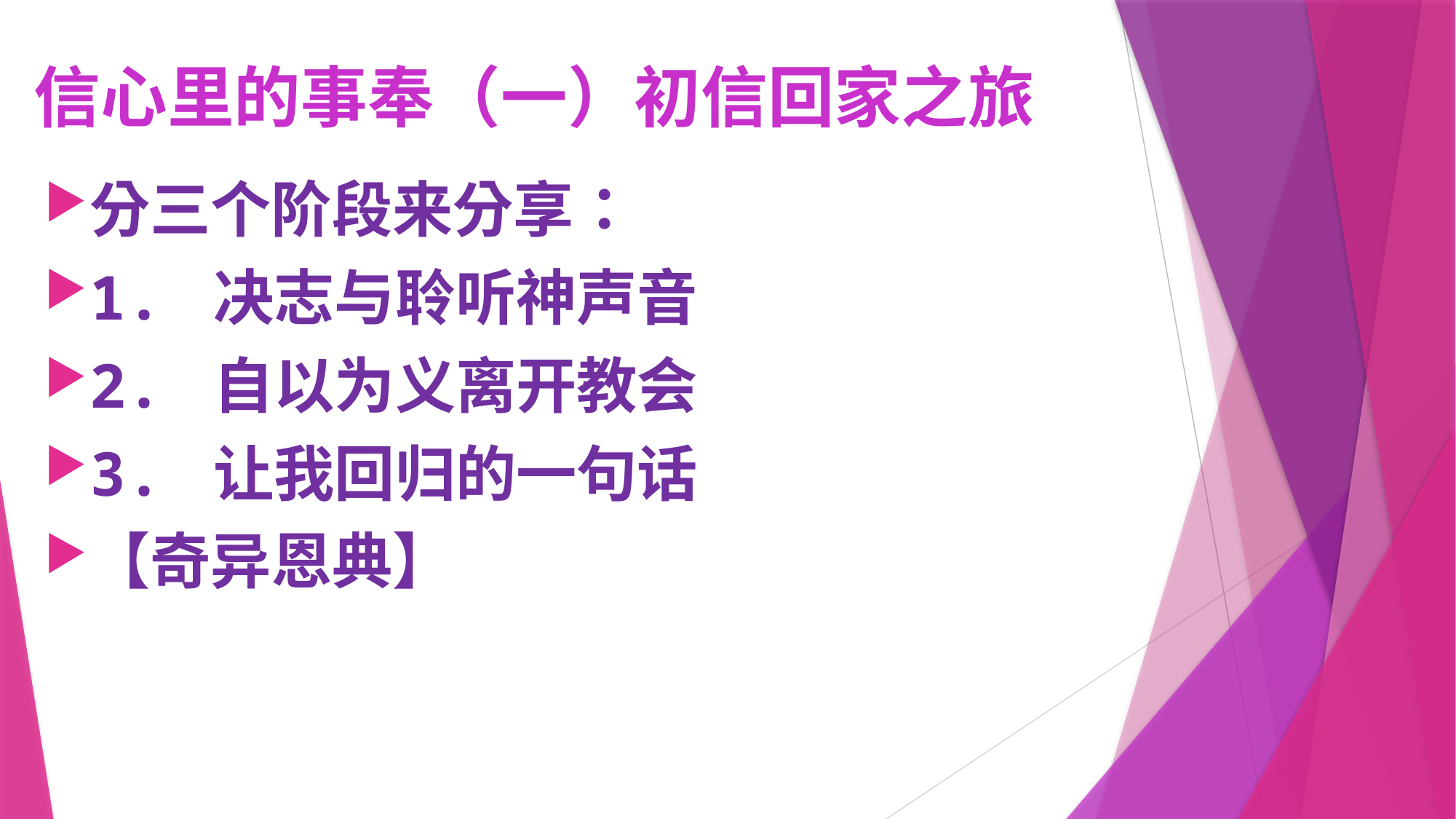

# 信心里的事奉（一）初信回家之旅
分三个阶段来分享：
1. 决志与聆听神声音
2. 自以为义离开教会
3. 让我回归的一句话
【奇异恩典】